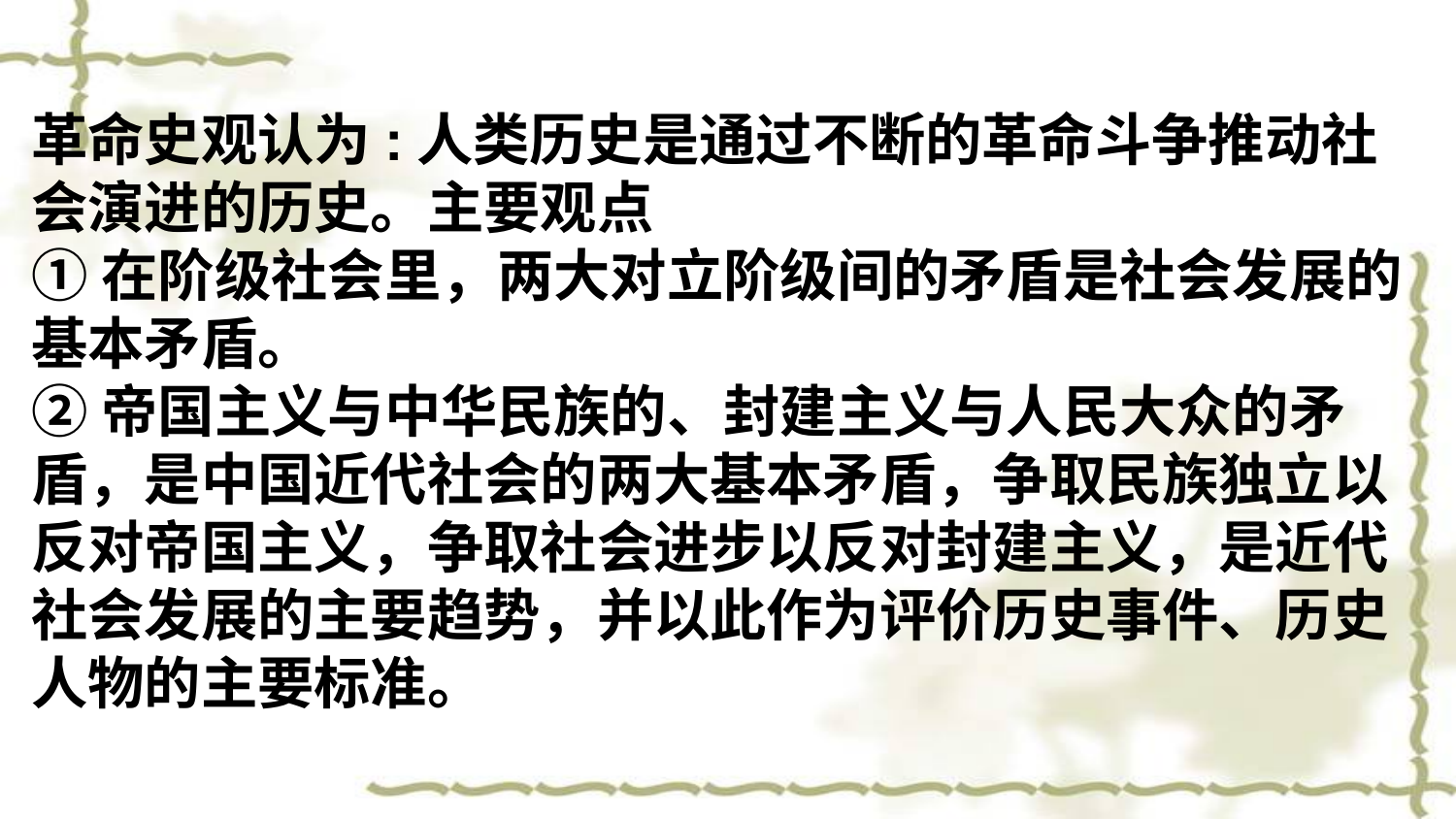

革命史观认为:人类历史是通过不断的革命斗争推动社会演进的历史。主要观点
①在阶级社会里，两大对立阶级间的矛盾是社会发展的基本矛盾。
②帝国主义与中华民族的、封建主义与人民大众的矛盾，是中国近代社会的两大基本矛盾，争取民族独立以反对帝国主义，争取社会进步以反对封建主义，是近代社会发展的主要趋势，并以此作为评价历史事件、历史人物的主要标准。